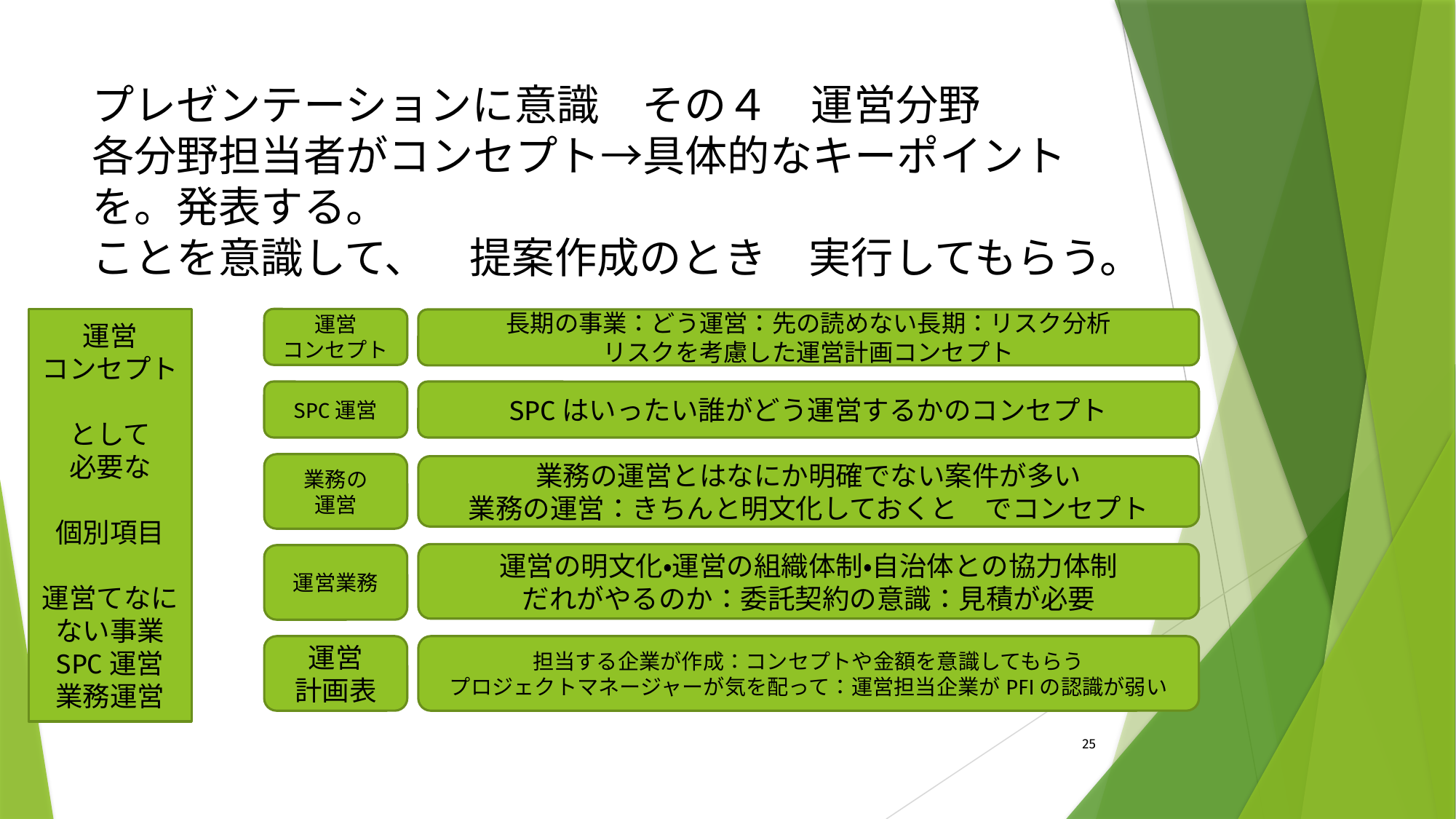

# プレゼンテーションに意識　その４　運営分野 各分野担当者がコンセプト→具体的なキーポイント を。発表する。　　 ことを意識して、　提案作成のとき　実行してもらう。
運営
コンセプト

として
必要な

個別項目

運営てなに
ない事業
SPC運営
業務運営
運営
コンセプト
長期の事業：どう運営：先の読めない長期：リスク分析
リスクを考慮した運営計画コンセプト
SPC運営
SPCはいったい誰がどう運営するかのコンセプト
業務の
運営
業務の運営とはなにか明確でない案件が多い
業務の運営：きちんと明文化しておくと　でコンセプト
運営の明文化・運営の組織体制・自治体との協力体制
だれがやるのか：委託契約の意識：見積が必要
運営業務
担当する企業が作成：コンセプトや金額を意識してもらう
プロジェクトマネージャーが気を配って：運営担当企業がPFIの認識が弱い
運営
計画表
25